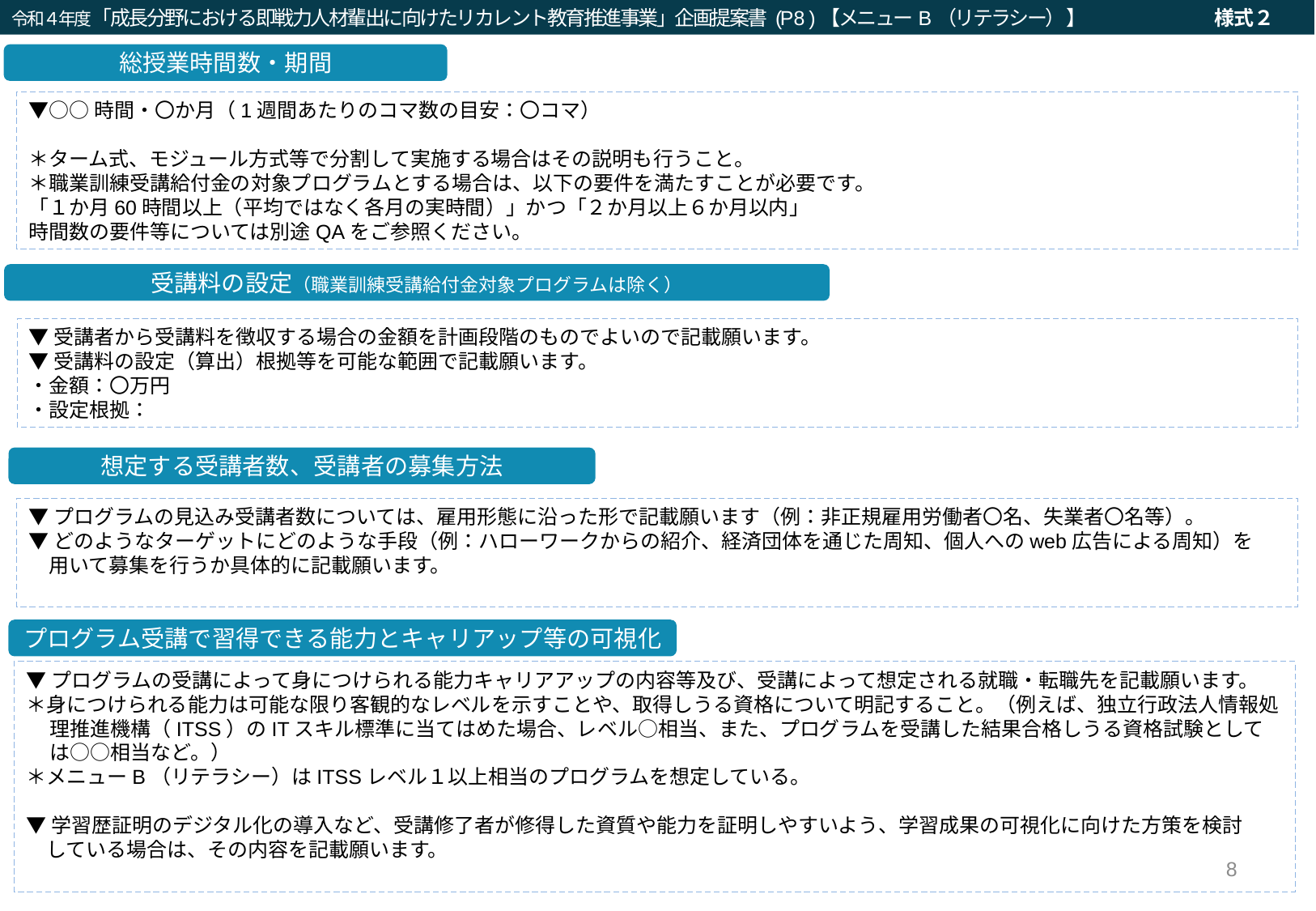

令和４年度「成長分野における即戦力人材輩出に向けたリカレント教育推進事業」企画提案書 (P8 )【メニューB（リテラシー） 】　　　　　　　様式２
令和２年度「就職・転職支援のための大学リカレント教育推進事業（就職・転職支援のためのリカレント教育プログラムの開発・実施）」事業計画書（a：求職支援）(P8)
総授業時間数・期間
▼○○時間・〇か月（1週間あたりのコマ数の目安：〇コマ）

＊ターム式、モジュール方式等で分割して実施する場合はその説明も行うこと。
＊職業訓練受講給付金の対象プログラムとする場合は、以下の要件を満たすことが必要です。
「１か月60時間以上（平均ではなく各月の実時間）」かつ「２か月以上６か月以内」
時間数の要件等については別途QAをご参照ください。
受講料の設定（職業訓練受講給付金対象プログラムは除く）
▼受講者から受講料を徴収する場合の金額を計画段階のものでよいので記載願います。
▼受講料の設定（算出）根拠等を可能な範囲で記載願います。
・金額：〇万円
・設定根拠：
想定する受講者数、受講者の募集方法
▼プログラムの見込み受講者数については、雇用形態に沿った形で記載願います（例：非正規雇用労働者〇名、失業者〇名等）。
▼どのようなターゲットにどのような手段（例：ハローワークからの紹介、経済団体を通じた周知、個人へのweb広告による周知）を
　用いて募集を行うか具体的に記載願います。

プログラム受講で習得できる能力とキャリアップ等の可視化
▼プログラムの受講によって身につけられる能力キャリアアップの内容等及び、受講によって想定される就職・転職先を記載願います。
＊身につけられる能力は可能な限り客観的なレベルを示すことや、取得しうる資格について明記すること。（例えば、独立行政法人情報処理推進機構（ITSS）のITスキル標準に当てはめた場合、レベル○相当、また、プログラムを受講した結果合格しうる資格試験としては○○相当など。）
＊メニューB（リテラシー）はITSSレベル１以上相当のプログラムを想定している。

▼学習歴証明のデジタル化の導入など、受講修了者が修得した資質や能力を証明しやすいよう、学習成果の可視化に向けた方策を検討
　している場合は、その内容を記載願います。

8